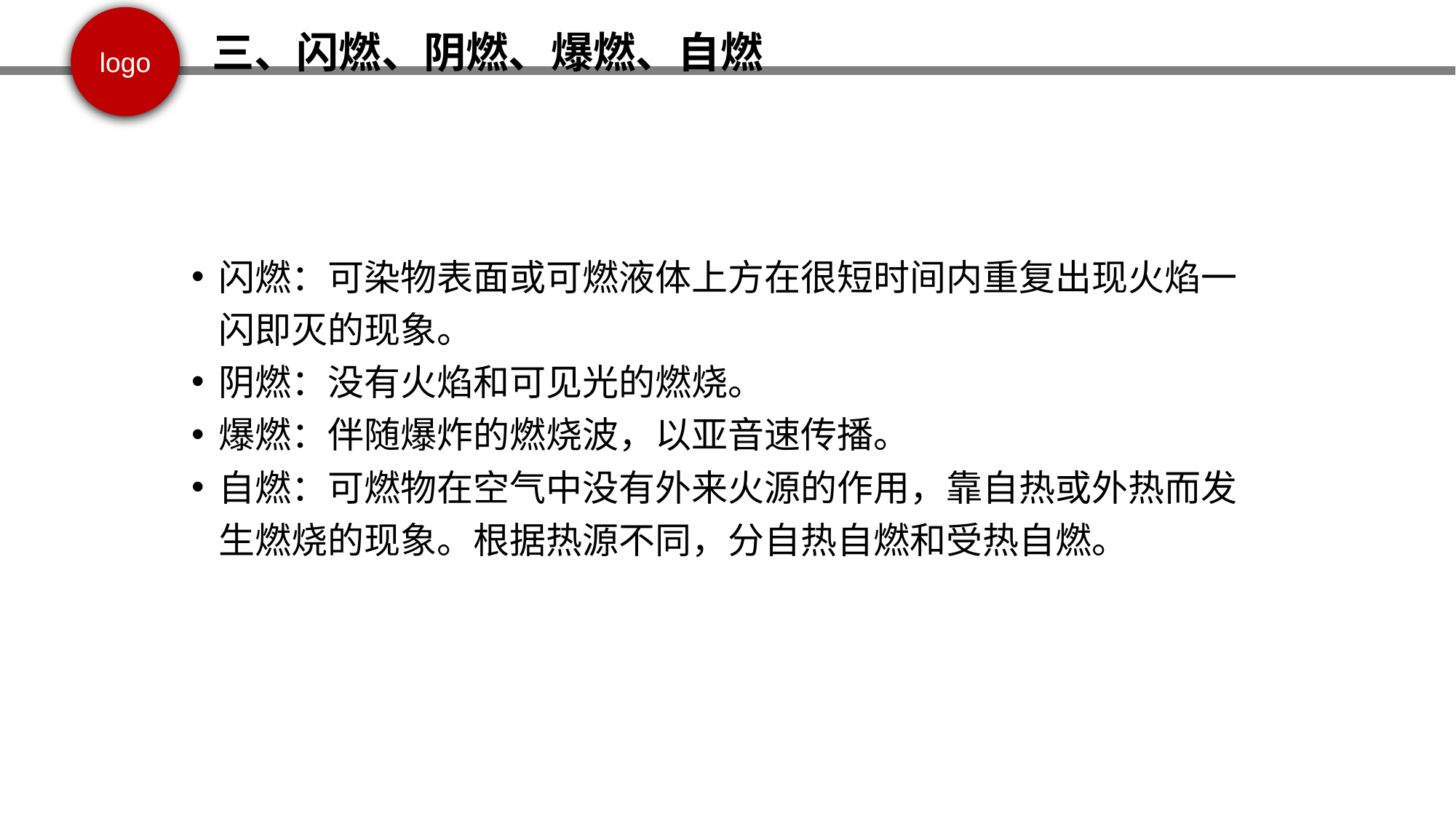

三、闪燃、阴燃、爆燃、自燃
闪燃：可染物表面或可燃液体上方在很短时间内重复出现火焰一闪即灭的现象。
阴燃：没有火焰和可见光的燃烧。
爆燃：伴随爆炸的燃烧波，以亚音速传播。
自燃：可燃物在空气中没有外来火源的作用，靠自热或外热而发生燃烧的现象。根据热源不同，分自热自燃和受热自燃。